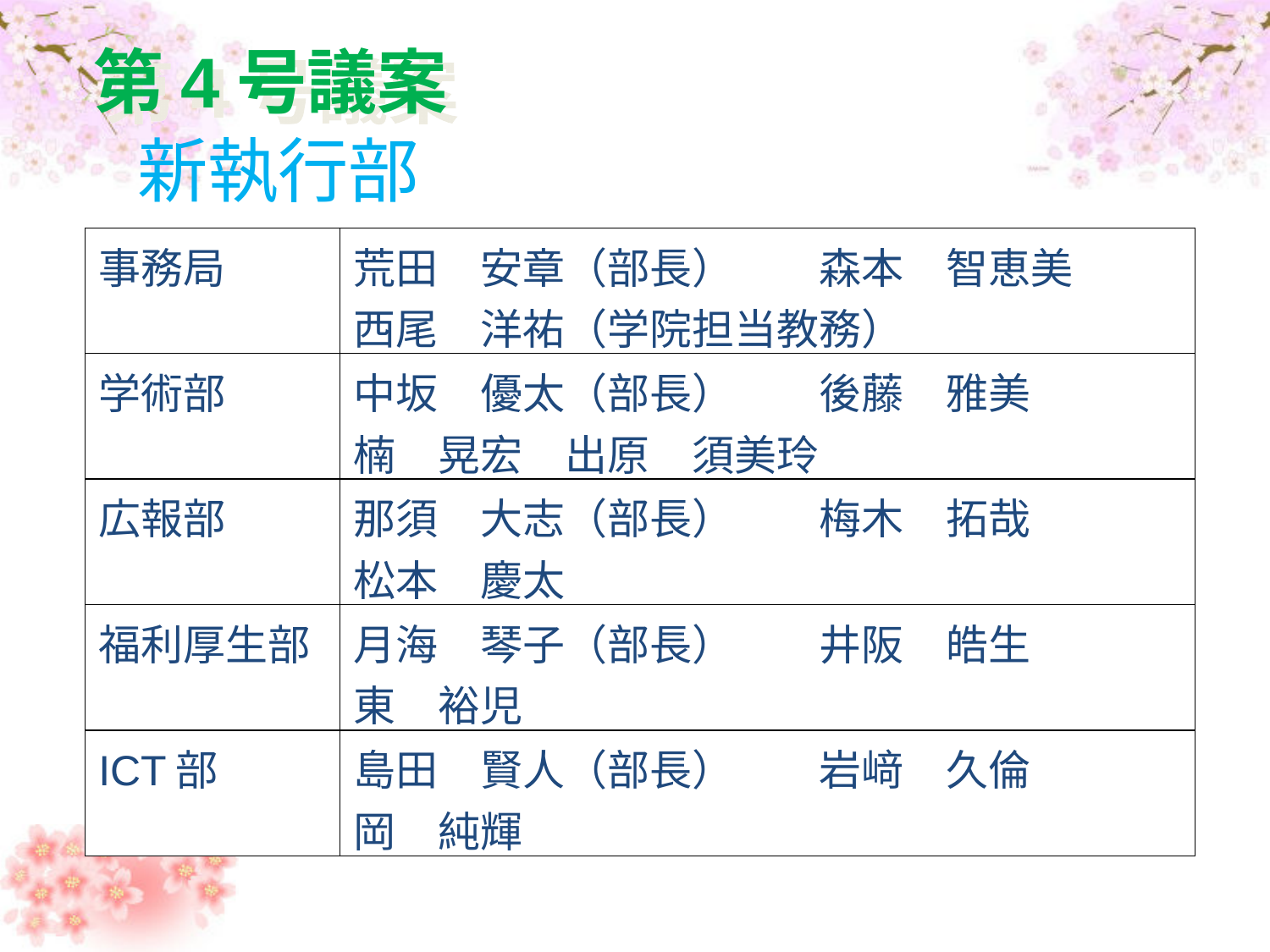

第4号議案
新執行部
| 事務局 | 荒田　安章（部長）　　森本　智恵美 西尾　洋祐（学院担当教務） |
| --- | --- |
| 学術部 | 中坂　優太（部長）　　後藤　雅美 楠　晃宏　出原　須美玲 |
| 広報部 | 那須　大志（部長）　　梅木　拓哉 松本　慶太 |
| 福利厚生部 | 月海　琴子（部長）　　井阪　皓生 東　裕児 |
| ICT部 | 島田　賢人（部長）　　岩﨑　久倫 岡　純輝 |